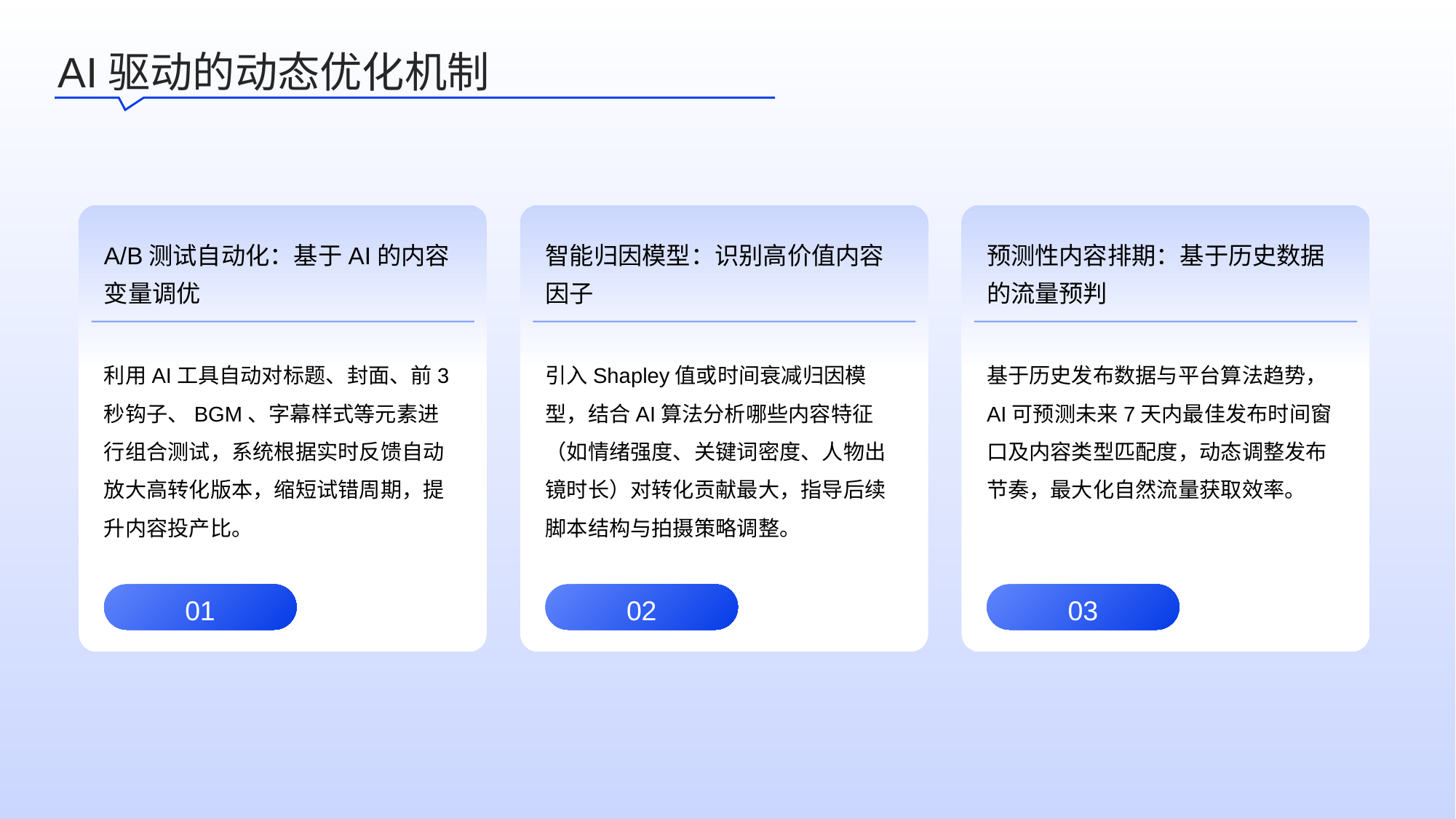

AI驱动的动态优化机制

A/B测试自动化：基于AI的内容变量调优
智能归因模型：识别高价值内容因子
预测性内容排期：基于历史数据的流量预判
利用AI工具自动对标题、封面、前3秒钩子、BGM、字幕样式等元素进行组合测试，系统根据实时反馈自动放大高转化版本，缩短试错周期，提升内容投产比。
引入Shapley值或时间衰减归因模型，结合AI算法分析哪些内容特征（如情绪强度、关键词密度、人物出镜时长）对转化贡献最大，指导后续脚本结构与拍摄策略调整。
基于历史发布数据与平台算法趋势，AI可预测未来7天内最佳发布时间窗口及内容类型匹配度，动态调整发布节奏，最大化自然流量获取效率。

01
02
03